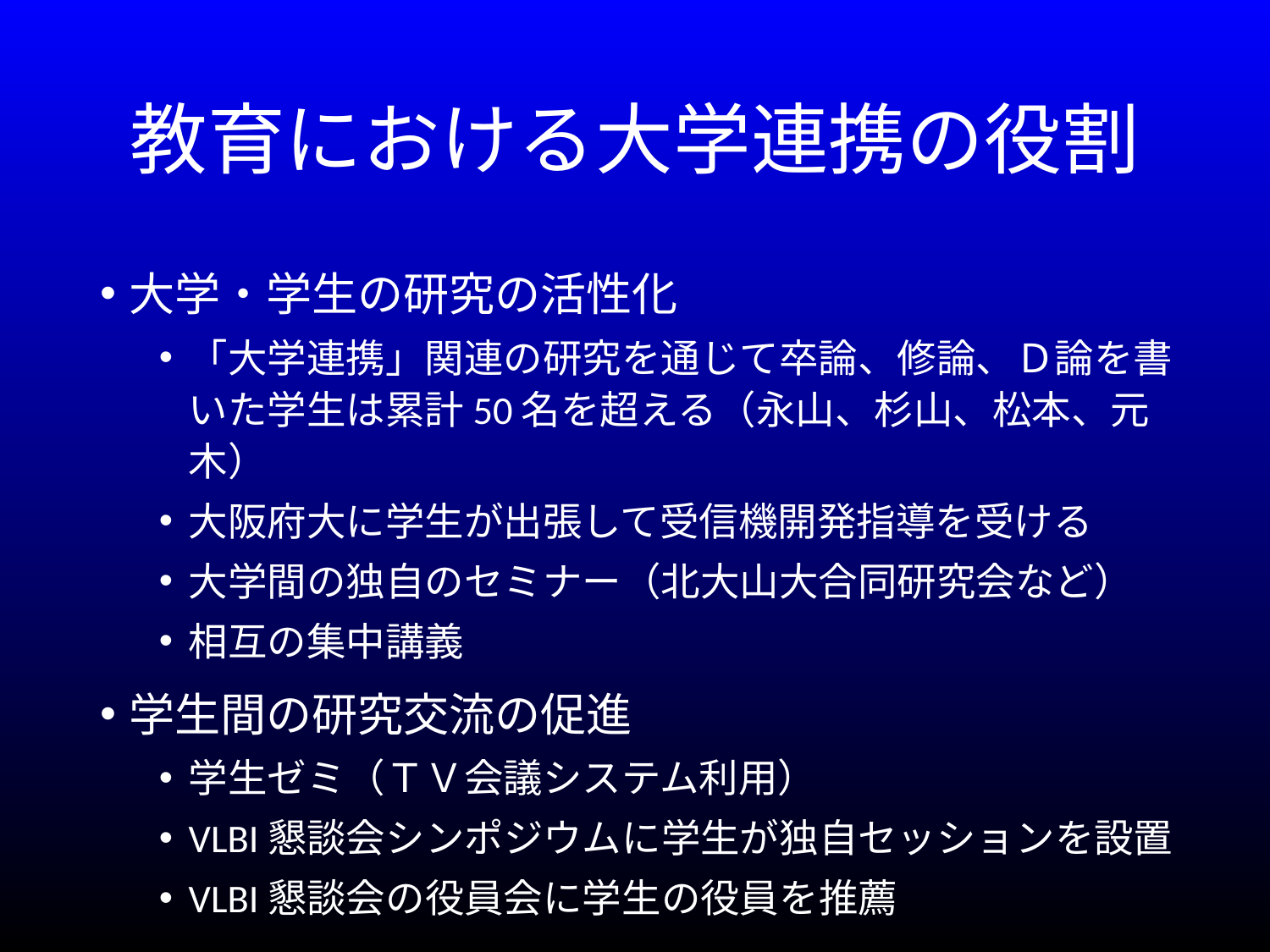

# 教育における大学連携の役割
大学・学生の研究の活性化
「大学連携」関連の研究を通じて卒論、修論、Ｄ論を書いた学生は累計50名を超える（永山、杉山、松本、元木）
大阪府大に学生が出張して受信機開発指導を受ける
大学間の独自のセミナー（北大山大合同研究会など）
相互の集中講義
学生間の研究交流の促進
学生ゼミ（ＴＶ会議システム利用）
VLBI懇談会シンポジウムに学生が独自セッションを設置
VLBI懇談会の役員会に学生の役員を推薦